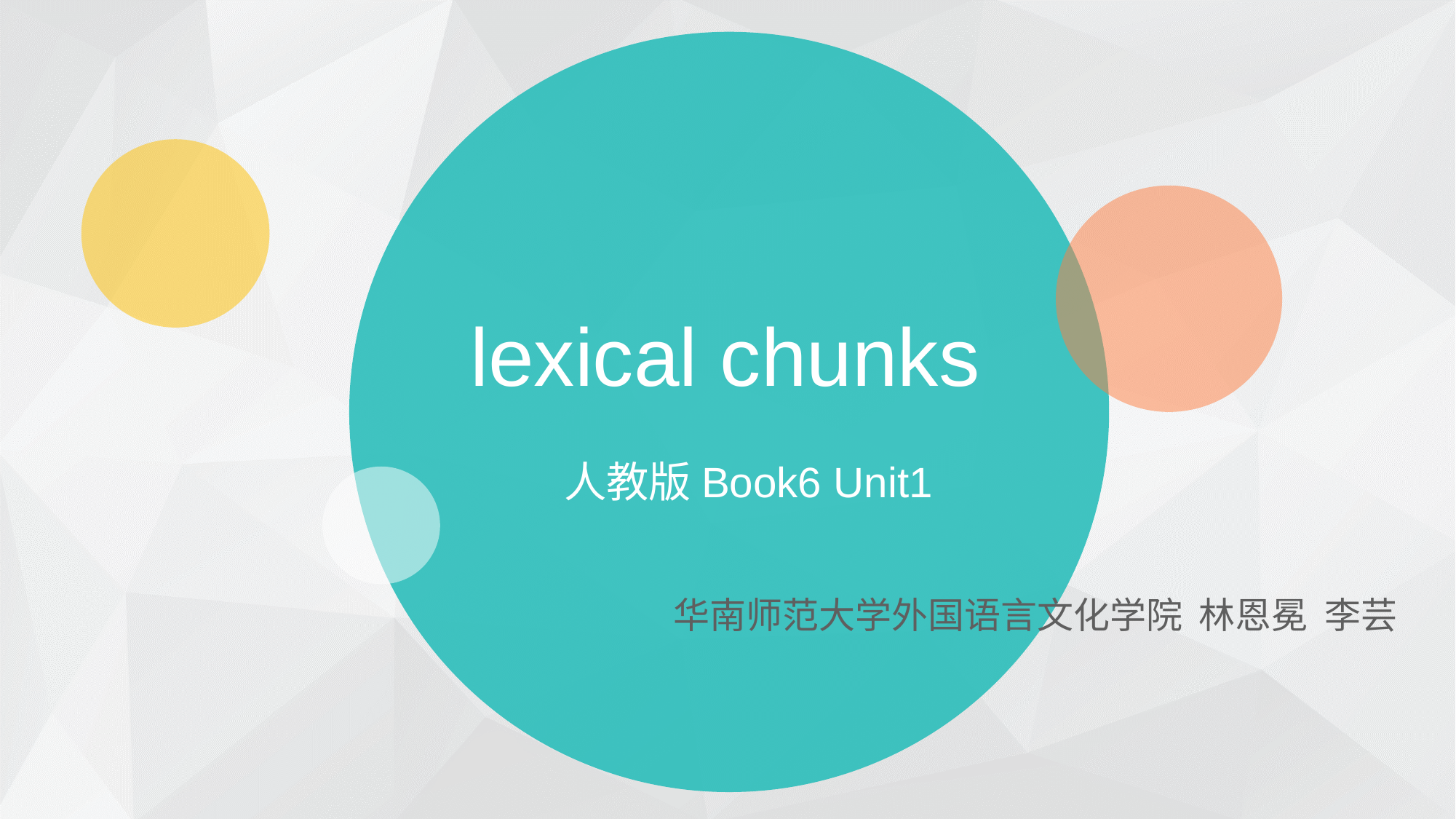

# lexical chunks
人教版Book6 Unit1
华南师范大学外国语言文化学院  林恩冕  李芸